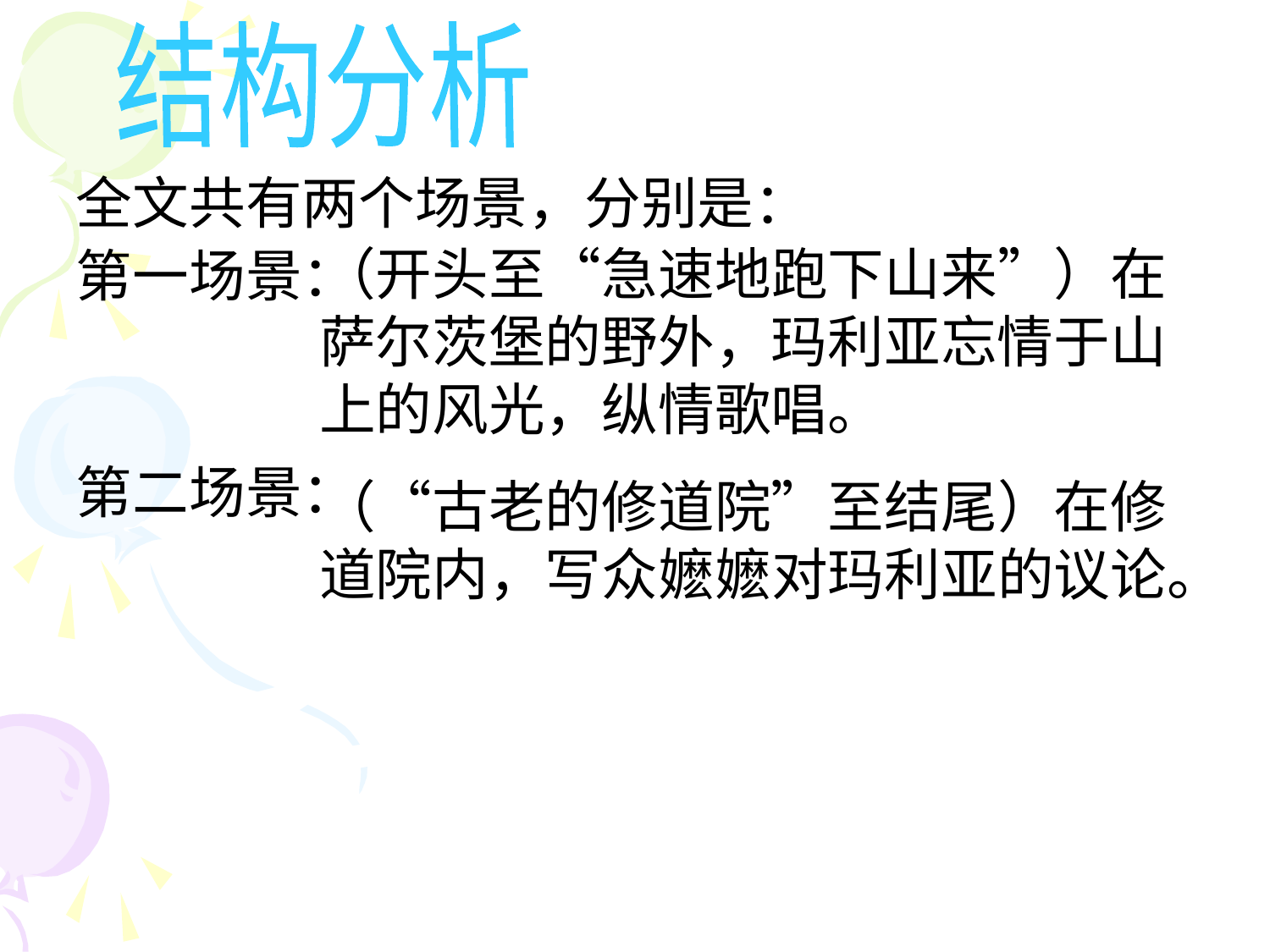

结构分析
全文共有两个场景，分别是：
第一场景：

第二场景：
（开头至“急速地跑下山来”）在萨尔茨堡的野外，玛利亚忘情于山上的风光，纵情歌唱。
（“古老的修道院”至结尾）在修道院内，写众嬷嬷对玛利亚的议论。